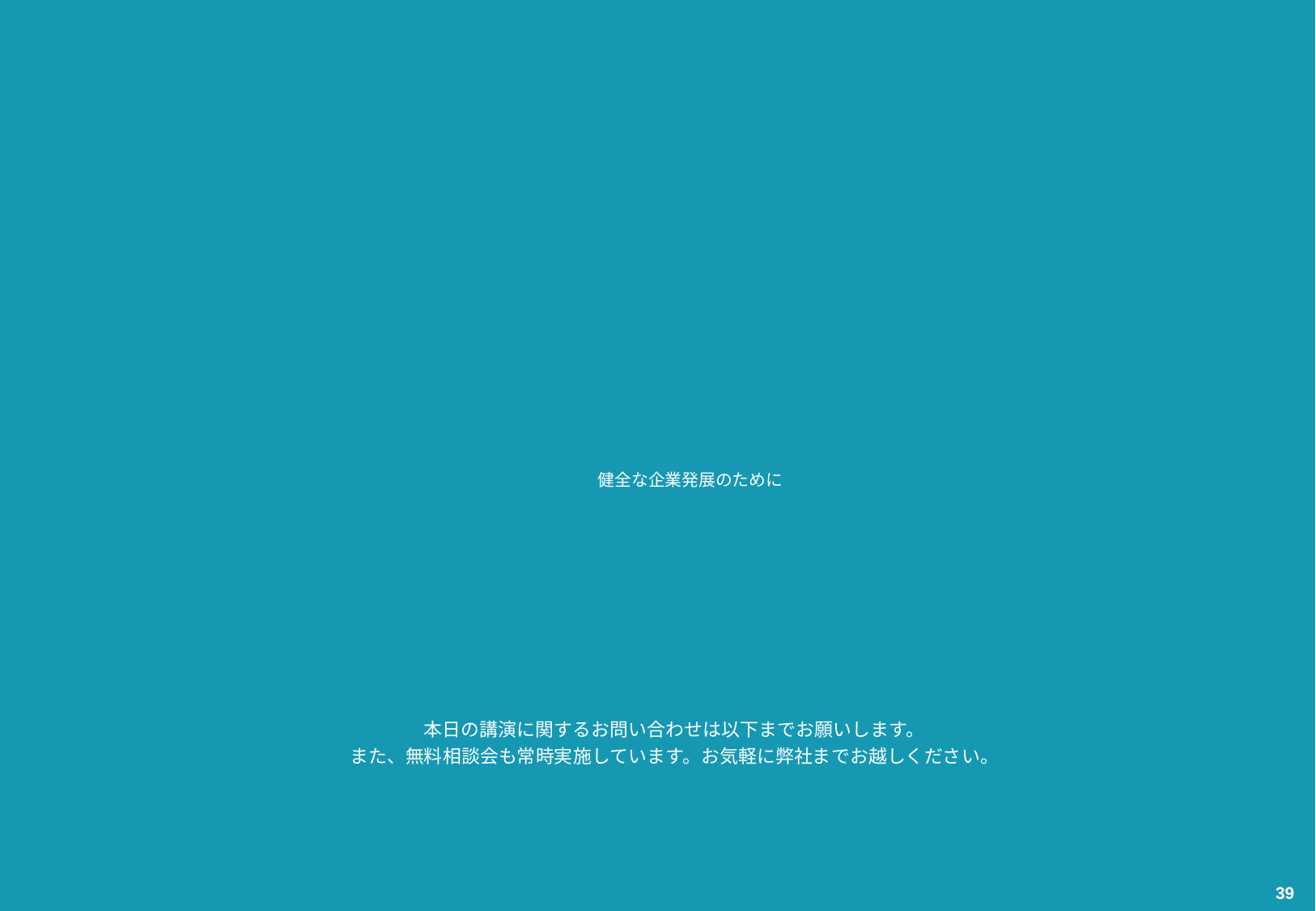

#
健全な企業発展のために
本日の講演に関するお問い合わせは以下までお願いします。
また、無料相談会も常時実施しています。お気軽に弊社までお越しください。
39